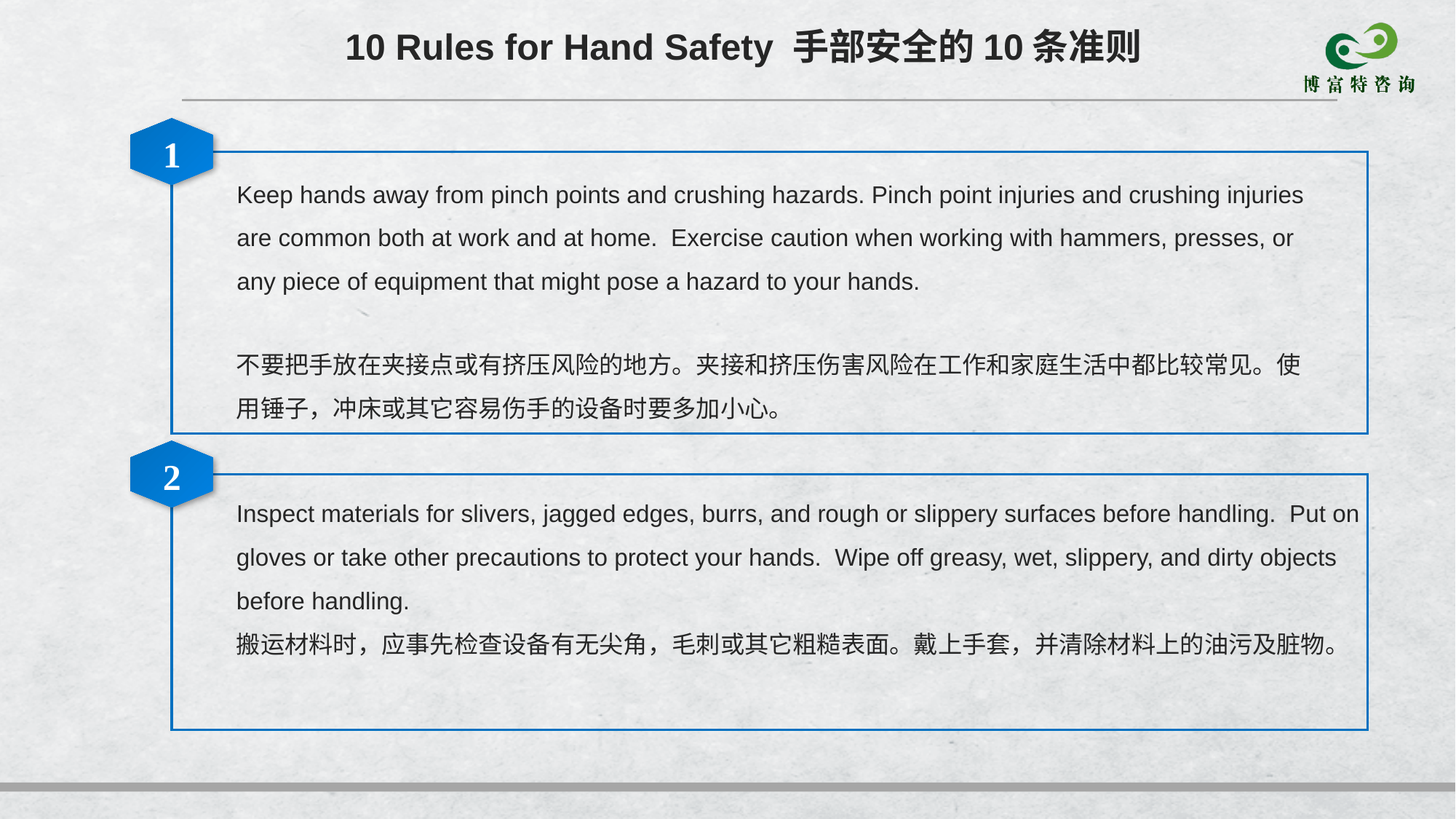

10 Rules for Hand Safety 手部安全的10条准则

1

Keep hands away from pinch points and crushing hazards. Pinch point injuries and crushing injuries are common both at work and at home.  Exercise caution when working with hammers, presses, or any piece of equipment that might pose a hazard to your hands.
不要把手放在夹接点或有挤压风险的地方。夹接和挤压伤害风险在工作和家庭生活中都比较常见。使用锤子，冲床或其它容易伤手的设备时要多加小心。

2

Inspect materials for slivers, jagged edges, burrs, and rough or slippery surfaces before handling.  Put on gloves or take other precautions to protect your hands.  Wipe off greasy, wet, slippery, and dirty objects before handling.
搬运材料时，应事先检查设备有无尖角，毛刺或其它粗糙表面。戴上手套，并清除材料上的油污及脏物。